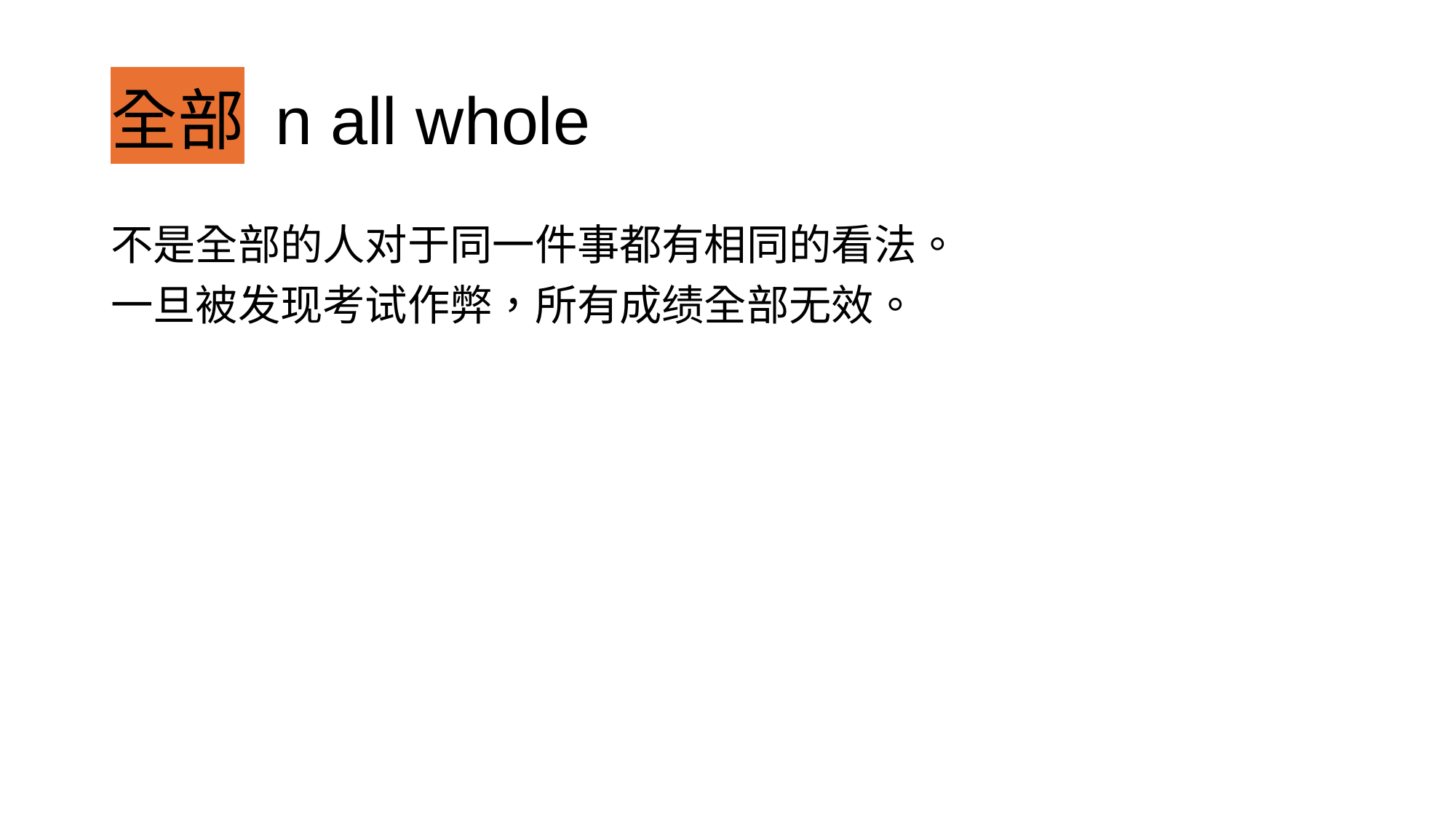

# 全部 n all whole
不是全部的人对于同一件事都有相同的看法。
一旦被发现考试作弊，所有成绩全部无效。